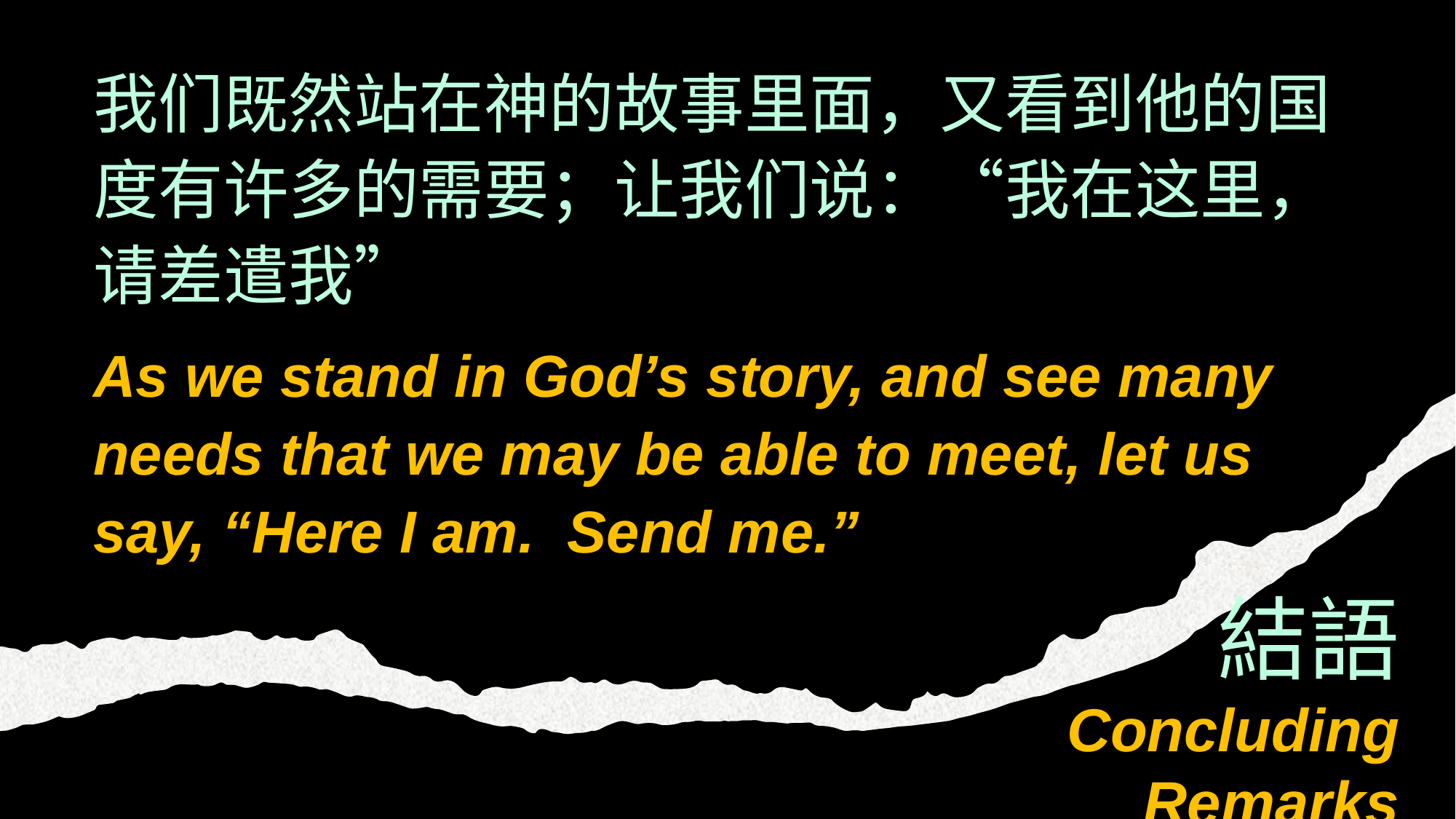

我们既然站在神的故事里面，又看到他的国度有许多的需要；让我们说：“我在这里，请差遣我”
As we stand in God’s story, and see many needs that we may be able to meet, let us say, “Here I am.  Send me.”

結語
Concluding Remarks